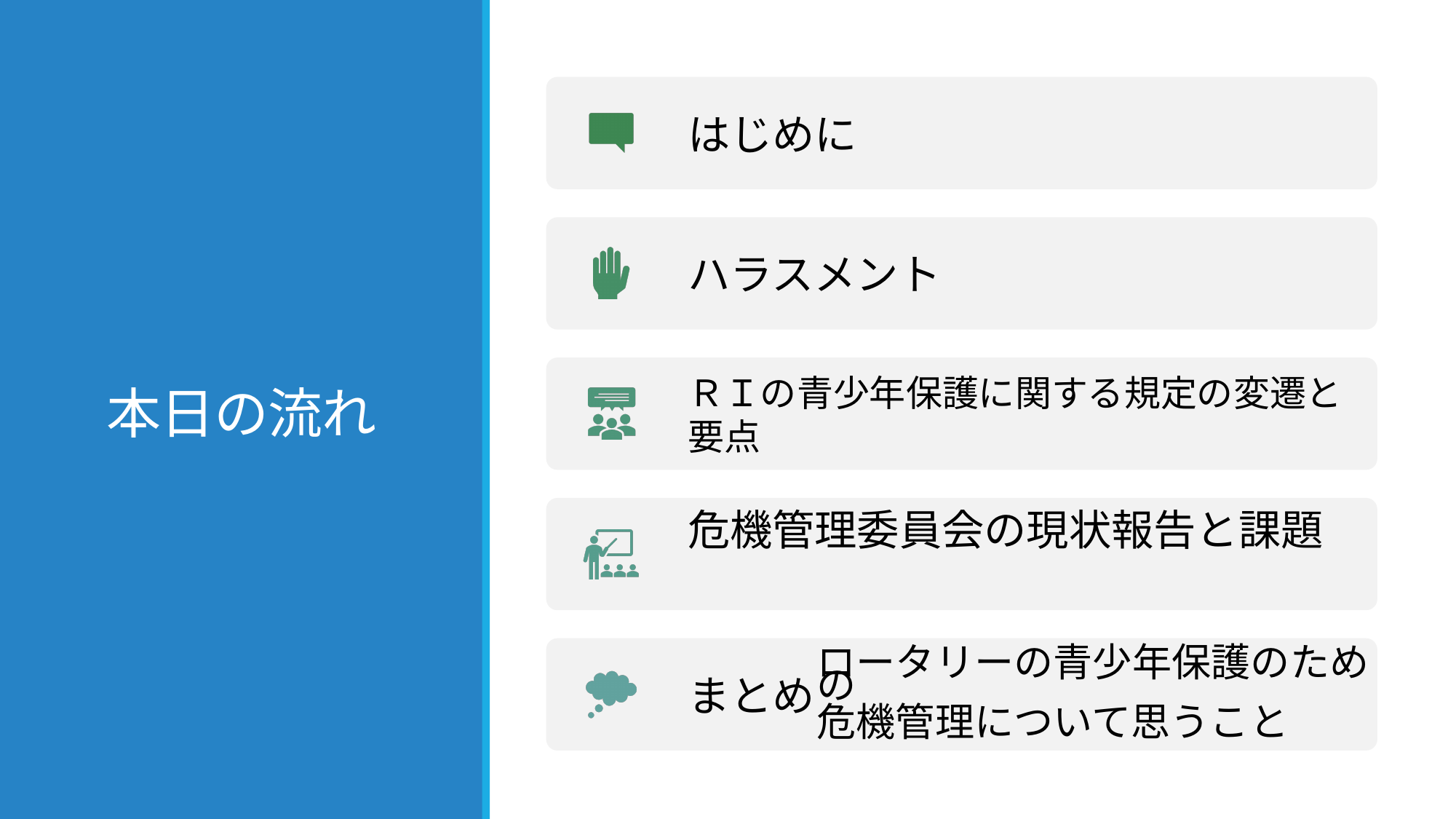

# 本日の流れ
はじめに
ハラスメント
ＲＩの青少年保護に関する規定の変遷と要点
危機管理委員会の現状報告と課題
まとめ
ロータリーの青少年保護のための
危機管理について思うこと